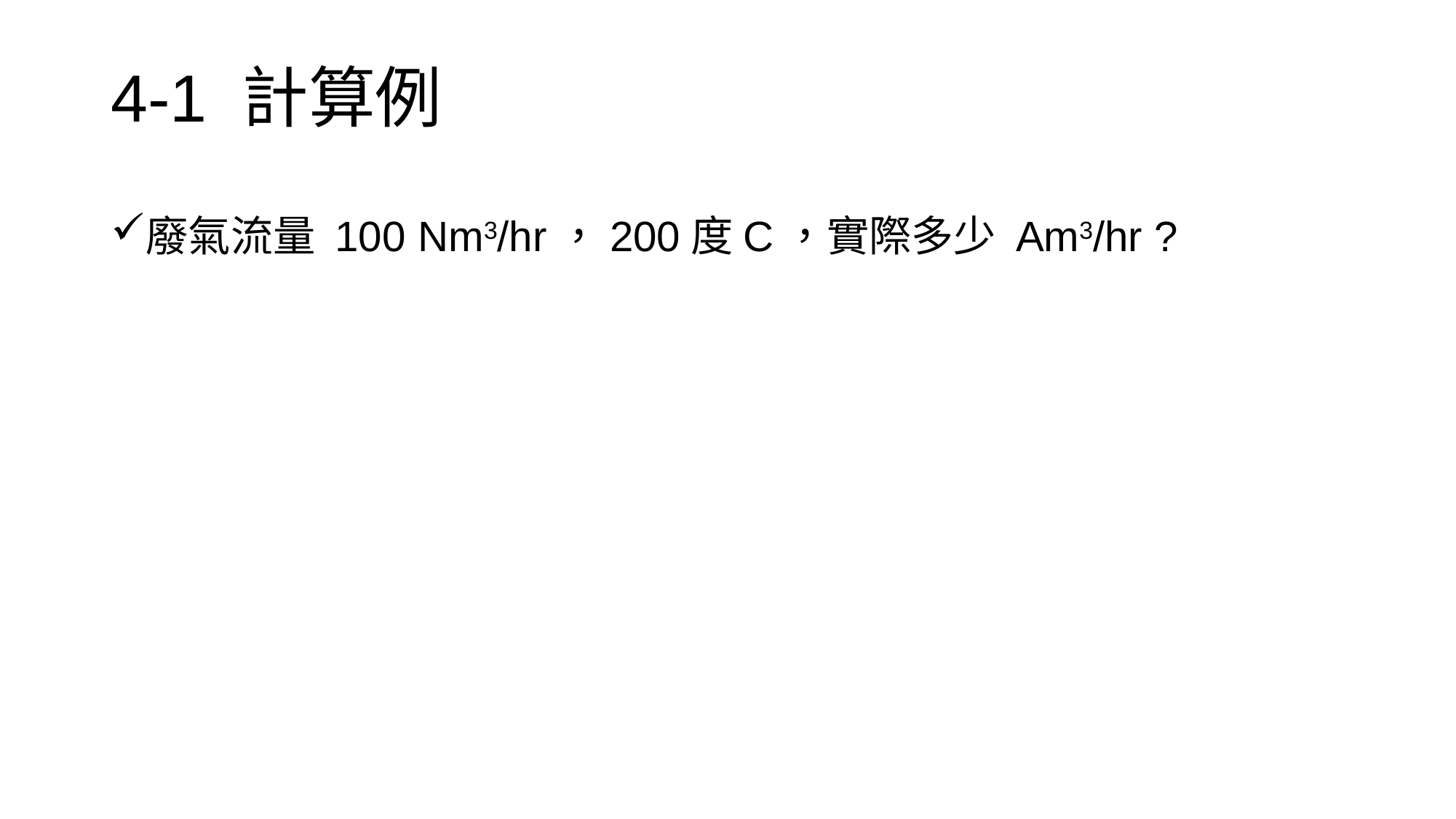

# 4-1 計算例
廢氣流量 100 Nm3/hr，200度C，實際多少 Am3/hr ?